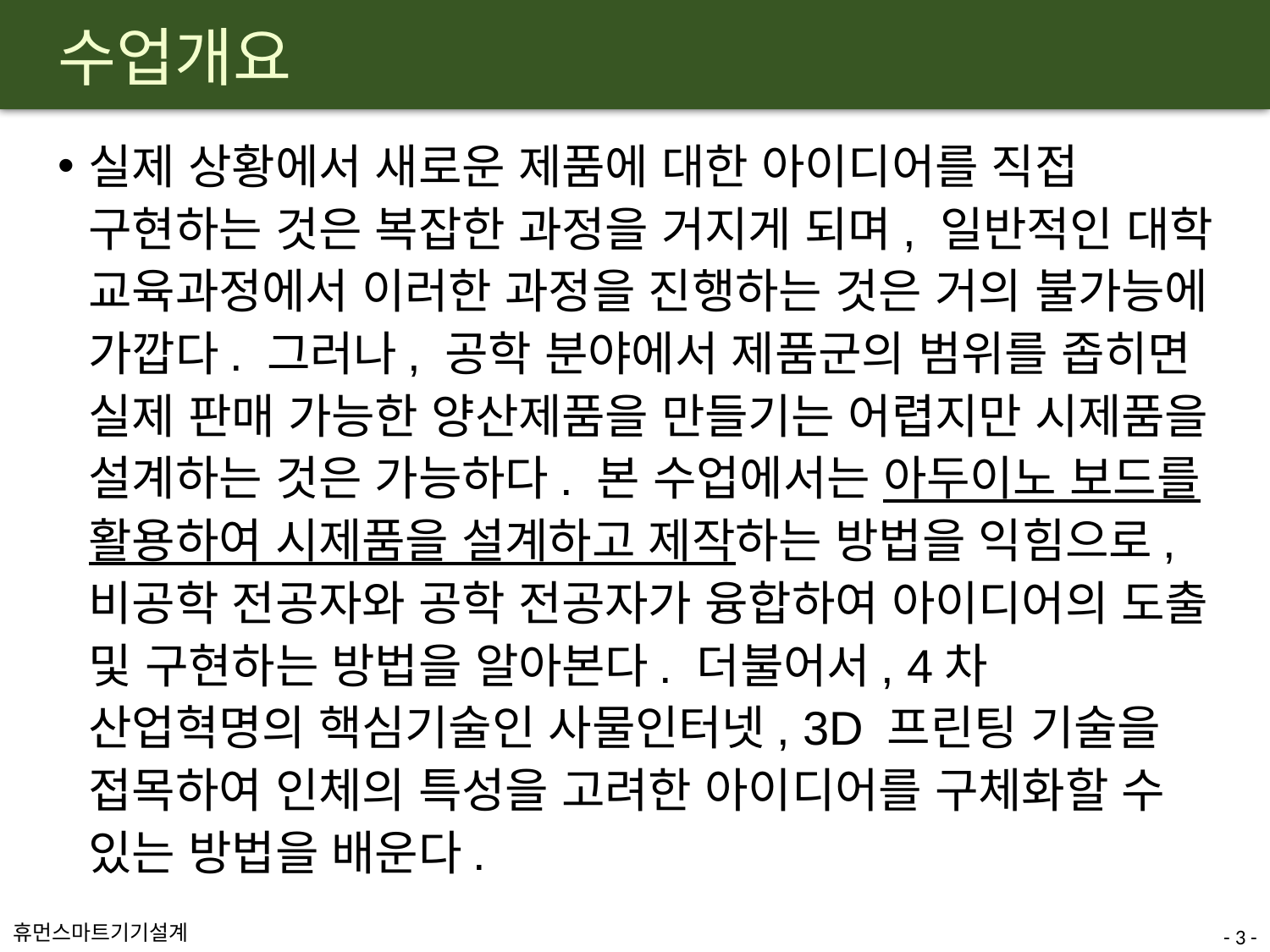

# 수업개요
실제 상황에서 새로운 제품에 대한 아이디어를 직접 구현하는 것은 복잡한 과정을 거지게 되며, 일반적인 대학 교육과정에서 이러한 과정을 진행하는 것은 거의 불가능에 가깝다. 그러나, 공학 분야에서 제품군의 범위를 좁히면 실제 판매 가능한 양산제품을 만들기는 어렵지만 시제품을 설계하는 것은 가능하다. 본 수업에서는 아두이노 보드를 활용하여 시제품을 설계하고 제작하는 방법을 익힘으로, 비공학 전공자와 공학 전공자가 융합하여 아이디어의 도출 및 구현하는 방법을 알아본다. 더불어서, 4차 산업혁명의 핵심기술인 사물인터넷, 3D 프린팅 기술을 접목하여 인체의 특성을 고려한 아이디어를 구체화할 수 있는 방법을 배운다.
- 3 -